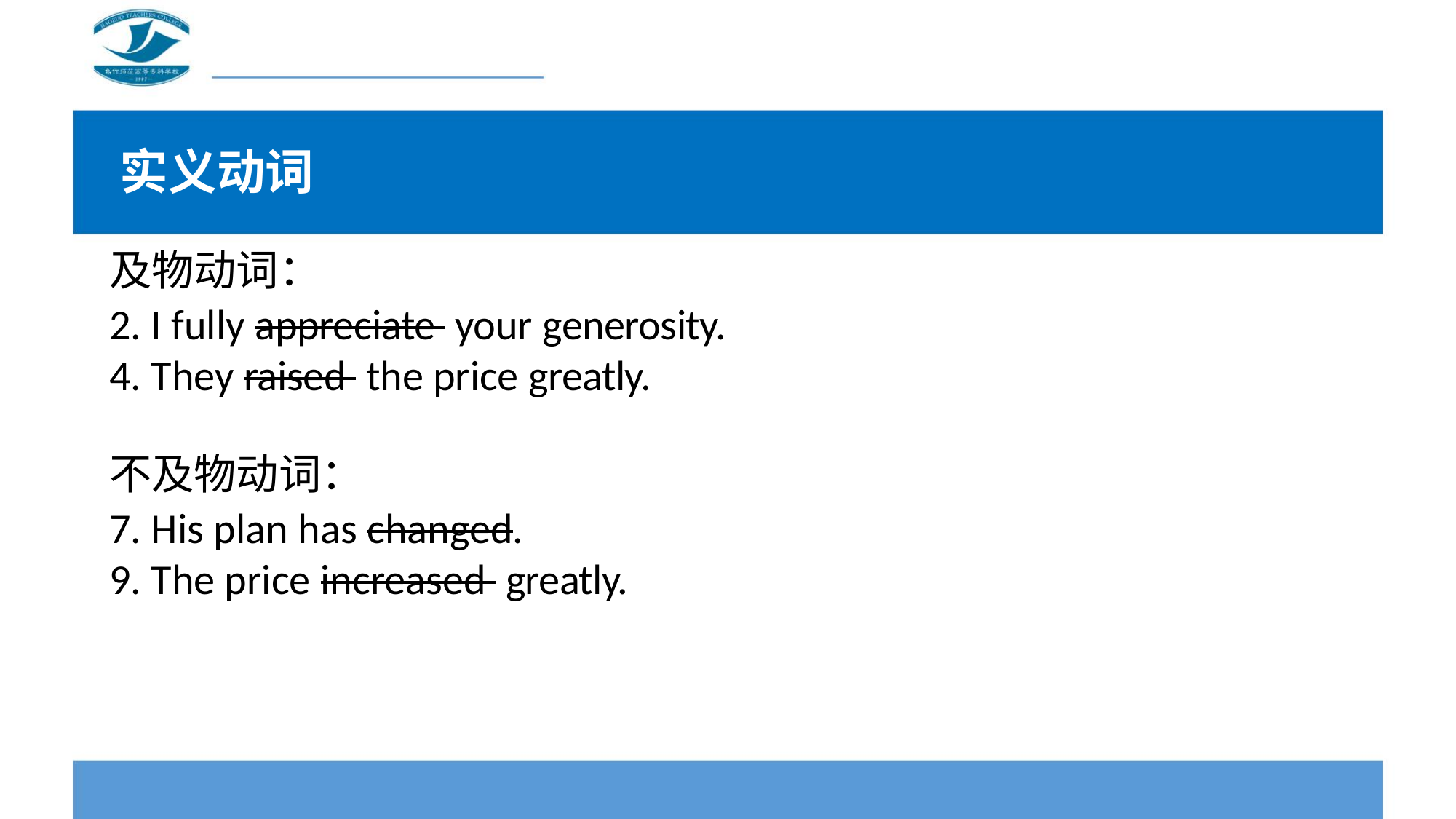

实义动词
及物动词：
2. I fully appreciate  your generosity.
4. They raised  the price greatly.
不及物动词：
7. His plan has changed.
9. The price increased  greatly.